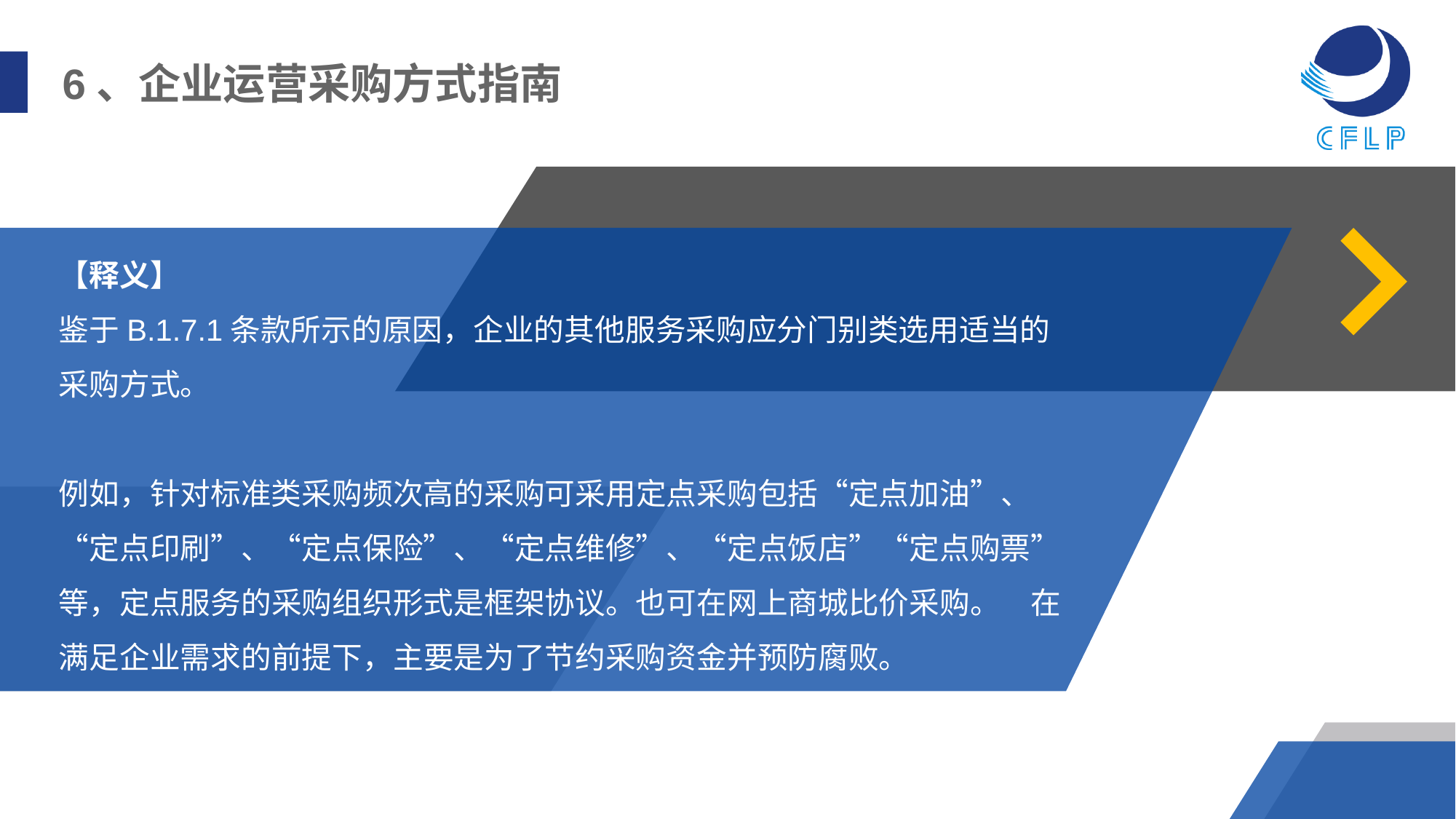

6、企业运营采购方式指南

【释义】
鉴于B.1.7.1条款所示的原因，企业的其他服务采购应分门别类选用适当的采购方式。

例如，针对标准类采购频次高的采购可采用定点采购包括“定点加油”、“定点印刷”、“定点保险”、“定点维修”、“定点饭店”“定点购票”等，定点服务的采购组织形式是框架协议。也可在网上商城比价采购。　在满足企业需求的前提下，主要是为了节约采购资金并预防腐败。